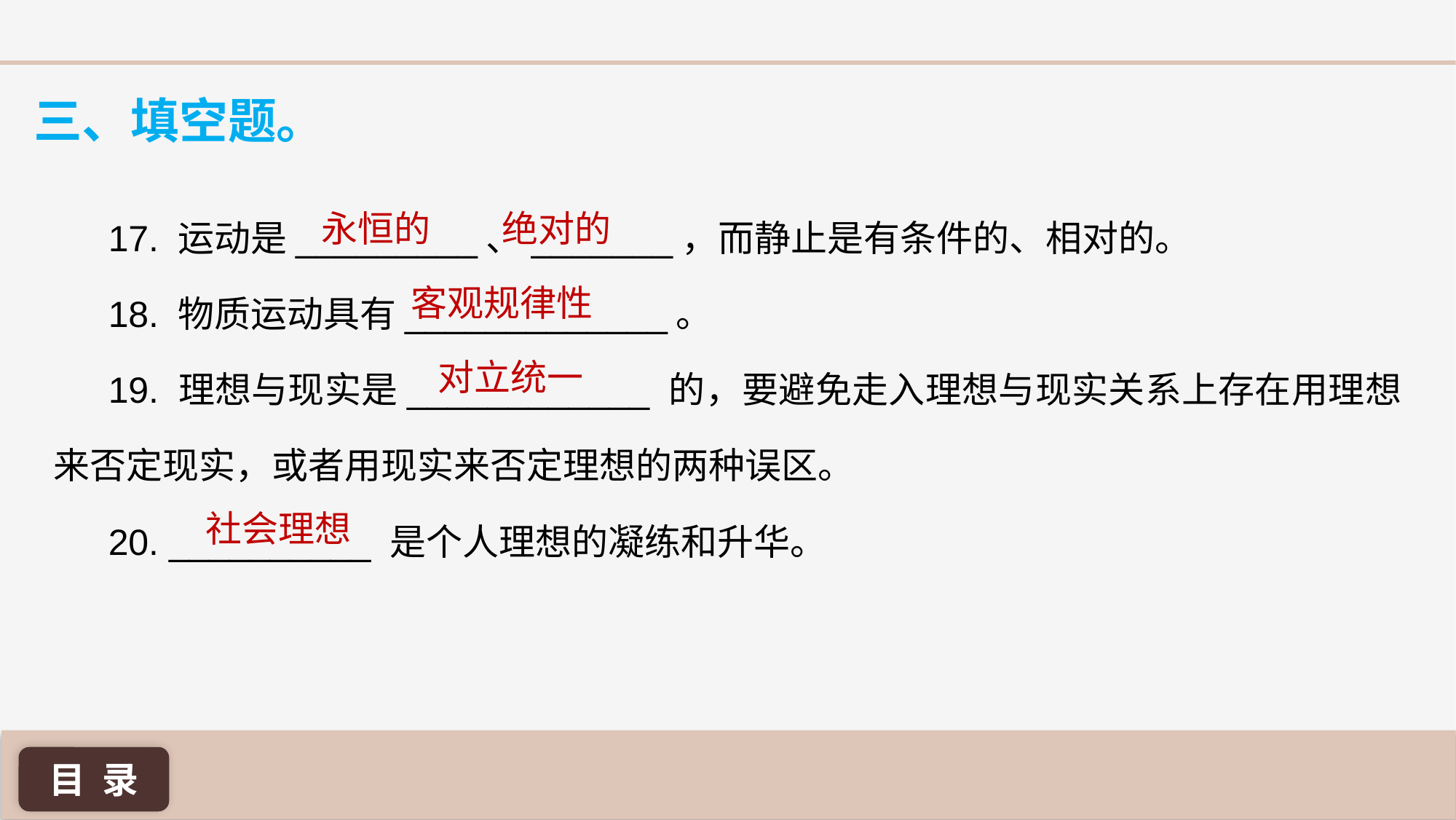

三、填空题。
17. 运动是_________、_______，而静止是有条件的、相对的。
18. 物质运动具有_____________。
19. 理想与现实是____________ 的，要避免走入理想与现实关系上存在用理想来否定现实，或者用现实来否定理想的两种误区。
20. __________ 是个人理想的凝练和升华。
永恒的
绝对的
客观规律性
对立统一
社会理想